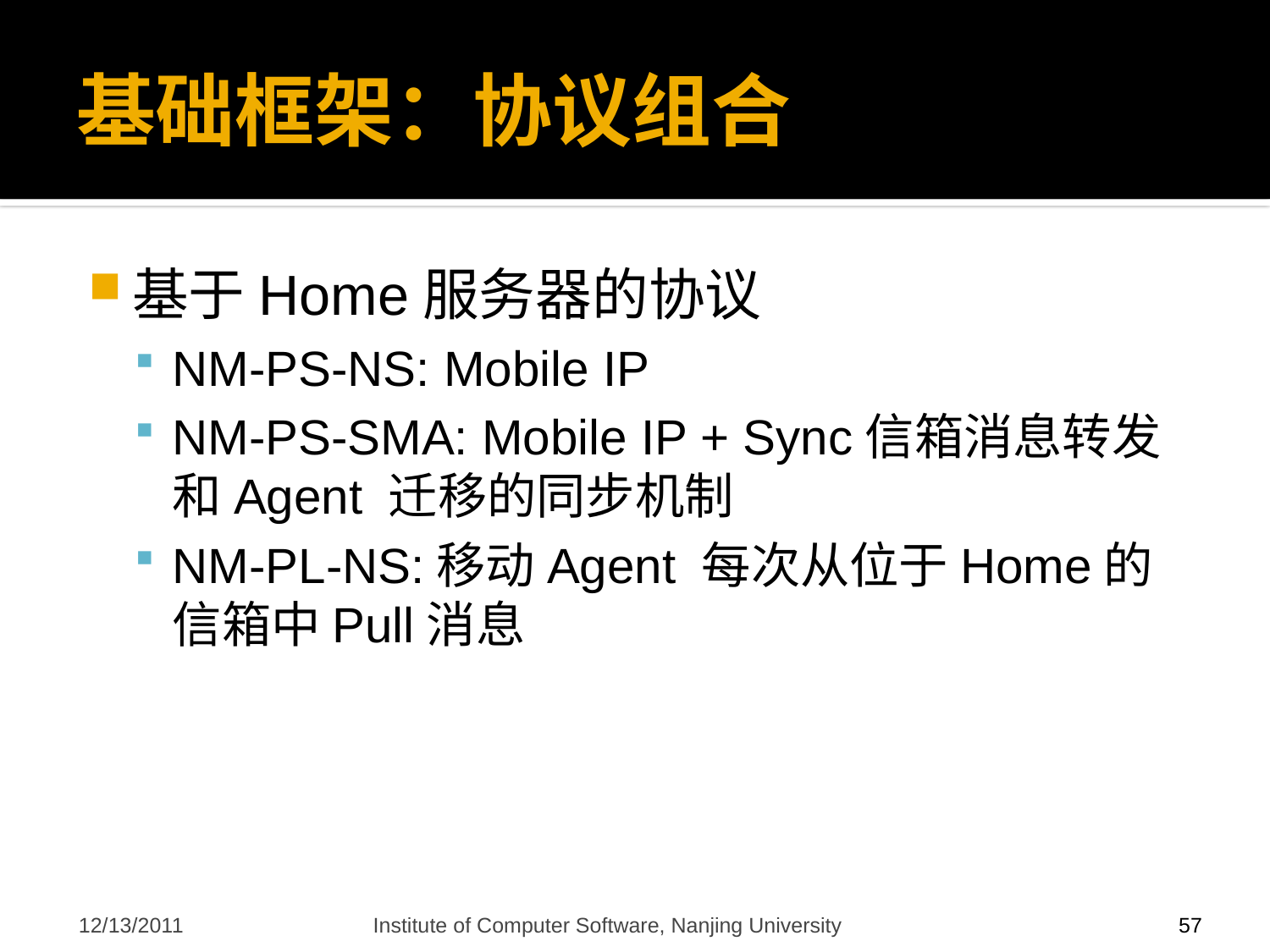

# 基础框架：协议组合
基于Home服务器的协议
NM-PS-NS: Mobile IP
NM-PS-SMA: Mobile IP + Sync信箱消息转发和Agent 迁移的同步机制
NM-PL-NS:移动Agent 每次从位于Home的信箱中Pull消息
57
12/13/2011
Institute of Computer Software, Nanjing University
57